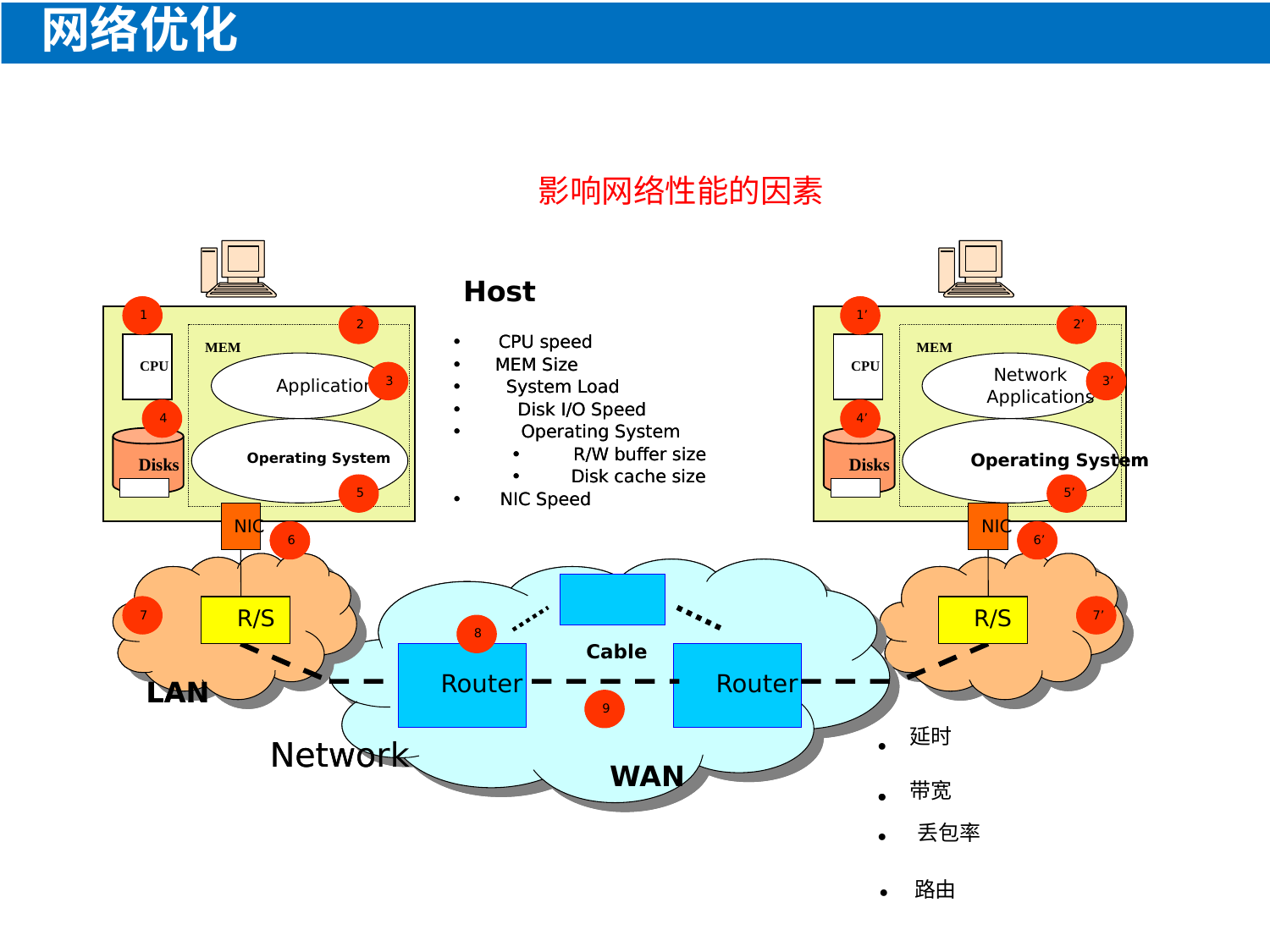

# 网络优化
影响网络性能的因素

Host

1
1
1’
1’
2
2
2’
2’

•
•
CPU speed
CPU speed

MEM
MEM
MEM
MEM

•
•
MEM Size
MEM Size
CPU
CPU
CPU
CPU

Network
Network

3
3
3’
3’
Applications
Applications
•
•
System Load
System Load
Applications
Applications
•
•
Disk I/O Speed
Disk I/O Speed

4
4
4’
4’

•
•
Operating System
Operating System

•
•
R/W buffer size
R/W buffer size

Operating System
Operating System
Operating System
Operating System
Disks
Disks
Disks
Disks
•
•
Disk cache size
Disk cache size

5
5
5’
5’
•
•
NIC Speed
NIC Speed

NIC
NIC
NIC
NIC

6
6
6’
6’

R/S
R/S
R/S
R/S
7
7
7’
7’

8
8

Cable
Cable

Router
Router
Router
Router

LAN
LAN

9
9

延时

•
Network
Network

WAN
WAN
带宽
•
•
丢包率
•
路由
•